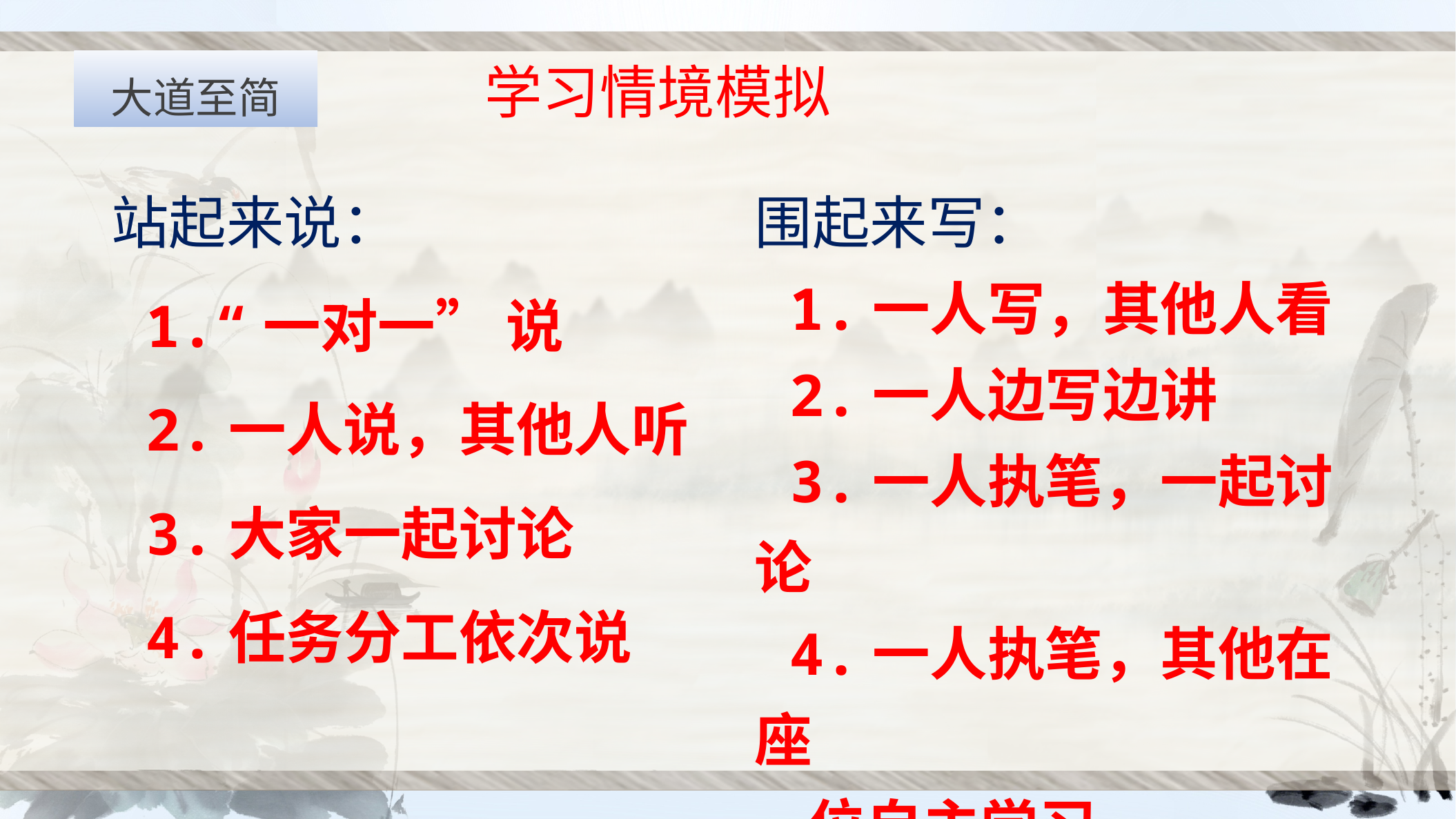

学习情境模拟
大道至简

站起来说：
 1.“一对一” 说
 2.一人说，其他人听
 3.大家一起讨论
 4.任务分工依次说

围起来写：
 1.一人写，其他人看
 2.一人边写边讲
 3.一人执笔，一起讨论
 4.一人执笔，其他在座
   位自主学习